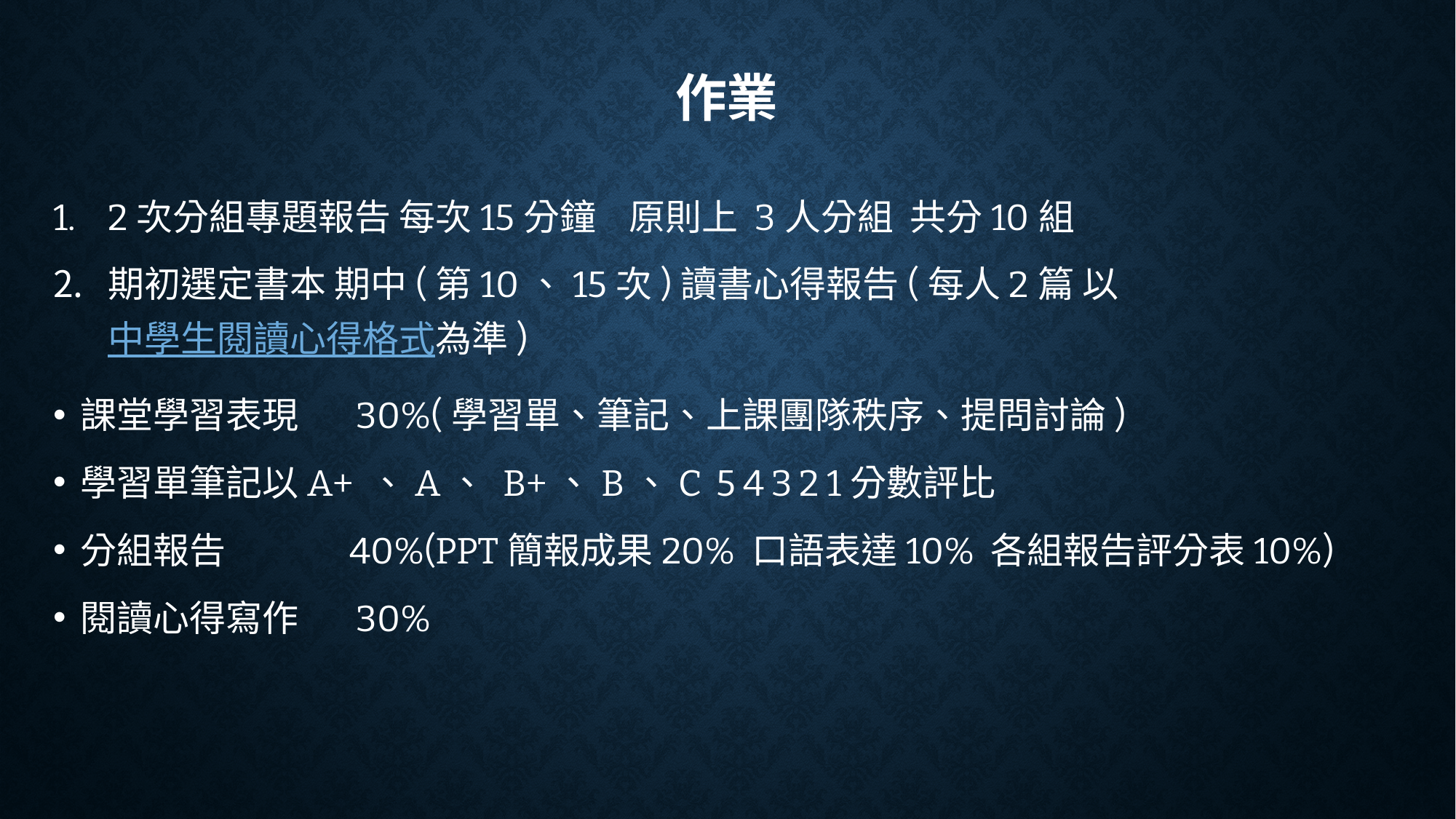

# 作業
2次分組專題報告 每次15分鐘    原則上 3人分組  共分10組
期初選定書本 期中(第10、15次)讀書心得報告(每人2篇 以中學生閱讀心得格式為準)
課堂學習表現      30%(學習單、筆記、上課團隊秩序、提問討論)
學習單筆記以A+ 、A、 B+、B、C  5 4 3 2 1分數評比
分組報告              40%(PPT簡報成果20% 口語表達10% 各組報告評分表10%)
閱讀心得寫作      30%